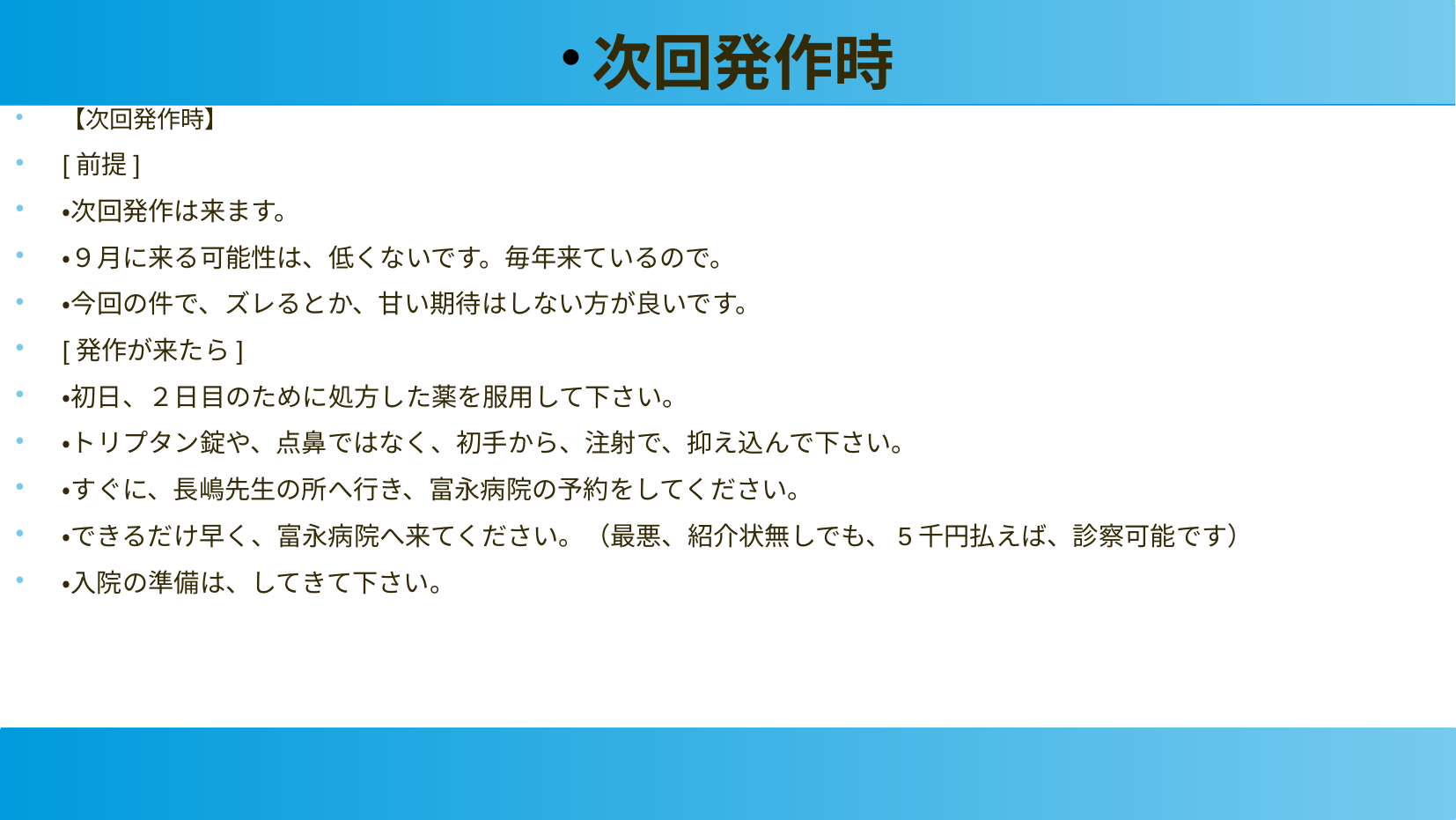

次回発作時
【次回発作時】
[前提]
・次回発作は来ます。
・９月に来る可能性は、低くないです。毎年来ているので。
・今回の件で、ズレるとか、甘い期待はしない方が良いです。
[発作が来たら]
・初日、２日目のために処方した薬を服用して下さい。
・トリプタン錠や、点鼻ではなく、初手から、注射で、抑え込んで下さい。
・すぐに、長嶋先生の所へ行き、富永病院の予約をしてください。
・できるだけ早く、富永病院へ来てください。（最悪、紹介状無しでも、5千円払えば、診察可能です）
・入院の準備は、してきて下さい。